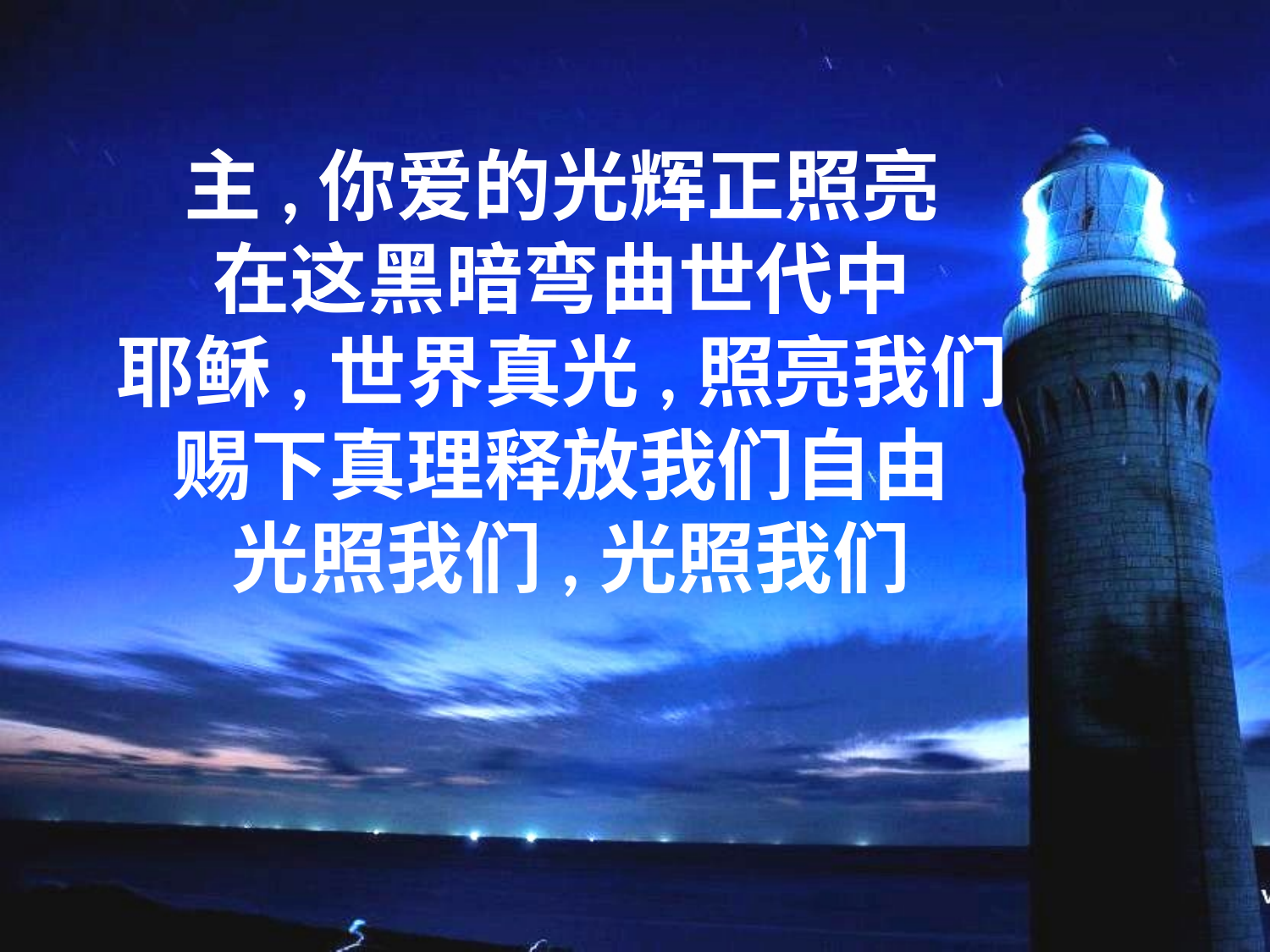

# 主,你爱的光辉正照亮 在这黑暗弯曲世代中 耶稣,世界真光,照亮我们 赐下真理释放我们自由 光照我们,光照我们